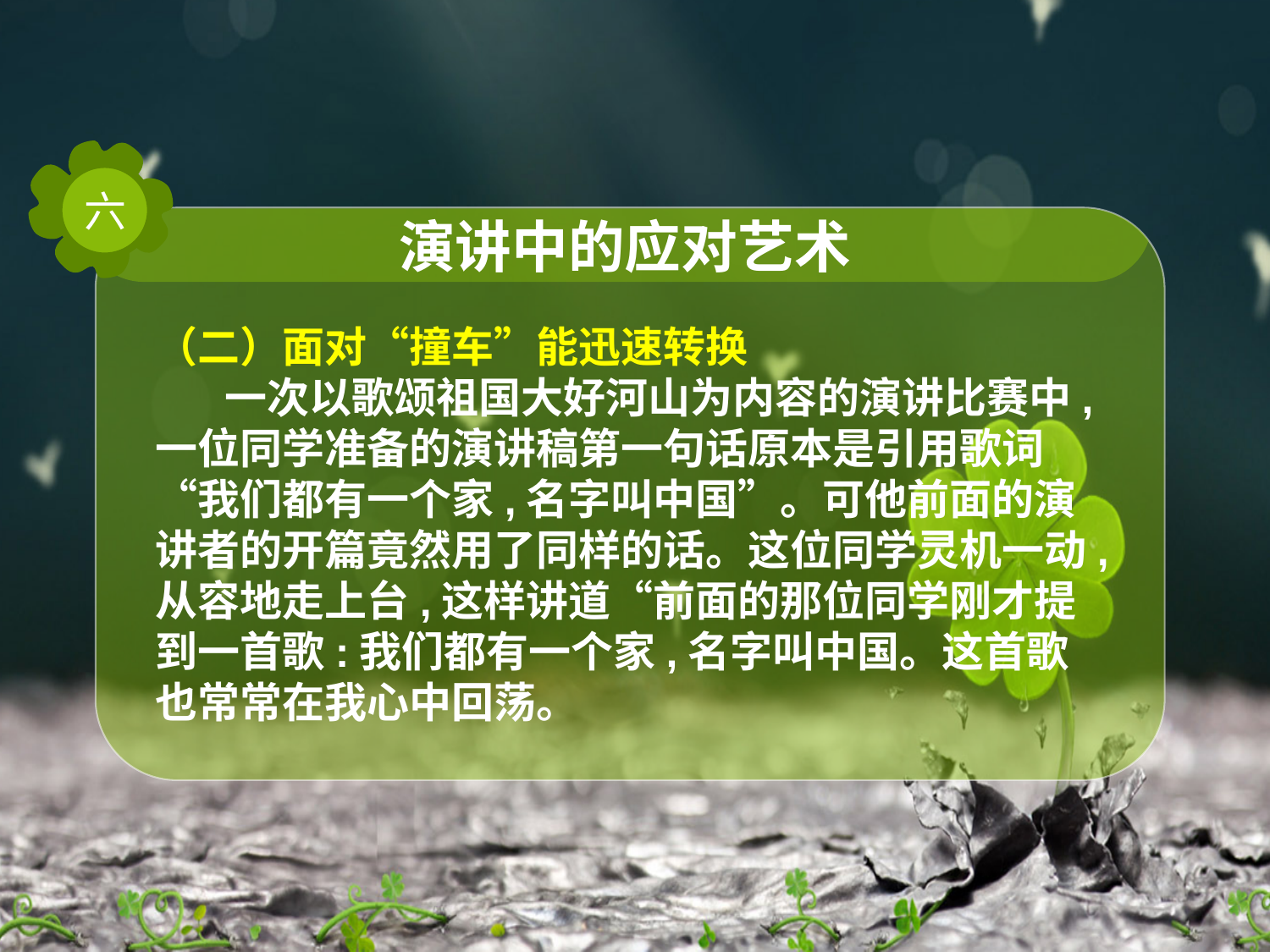

六

演讲中的应对艺术

（二）面对“撞车”能迅速转换
     一次以歌颂祖国大好河山为内容的演讲比赛中,一位同学准备的演讲稿第一句话原本是引用歌词“我们都有一个家,名字叫中国”。可他前面的演讲者的开篇竟然用了同样的话。这位同学灵机一动,从容地走上台,这样讲道“前面的那位同学刚才提到一首歌:我们都有一个家,名字叫中国。这首歌也常常在我心中回荡。